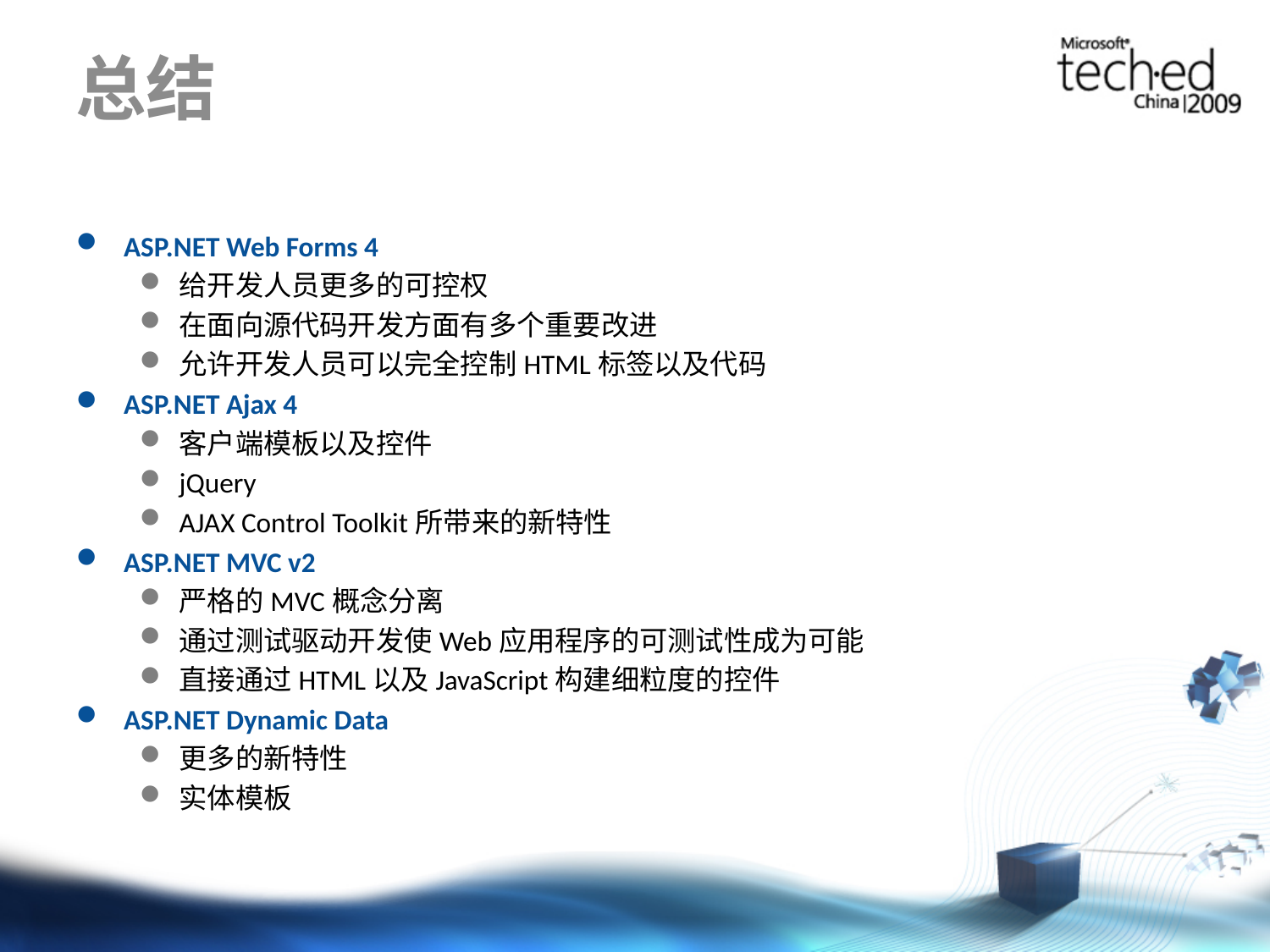

# 总结
ASP.NET Web Forms 4
给开发人员更多的可控权
在面向源代码开发方面有多个重要改进
允许开发人员可以完全控制HTML标签以及代码
ASP.NET Ajax 4
客户端模板以及控件
jQuery
AJAX Control Toolkit所带来的新特性
ASP.NET MVC v2
严格的MVC概念分离
通过测试驱动开发使Web应用程序的可测试性成为可能
直接通过HTML以及JavaScript构建细粒度的控件
ASP.NET Dynamic Data
更多的新特性
实体模板